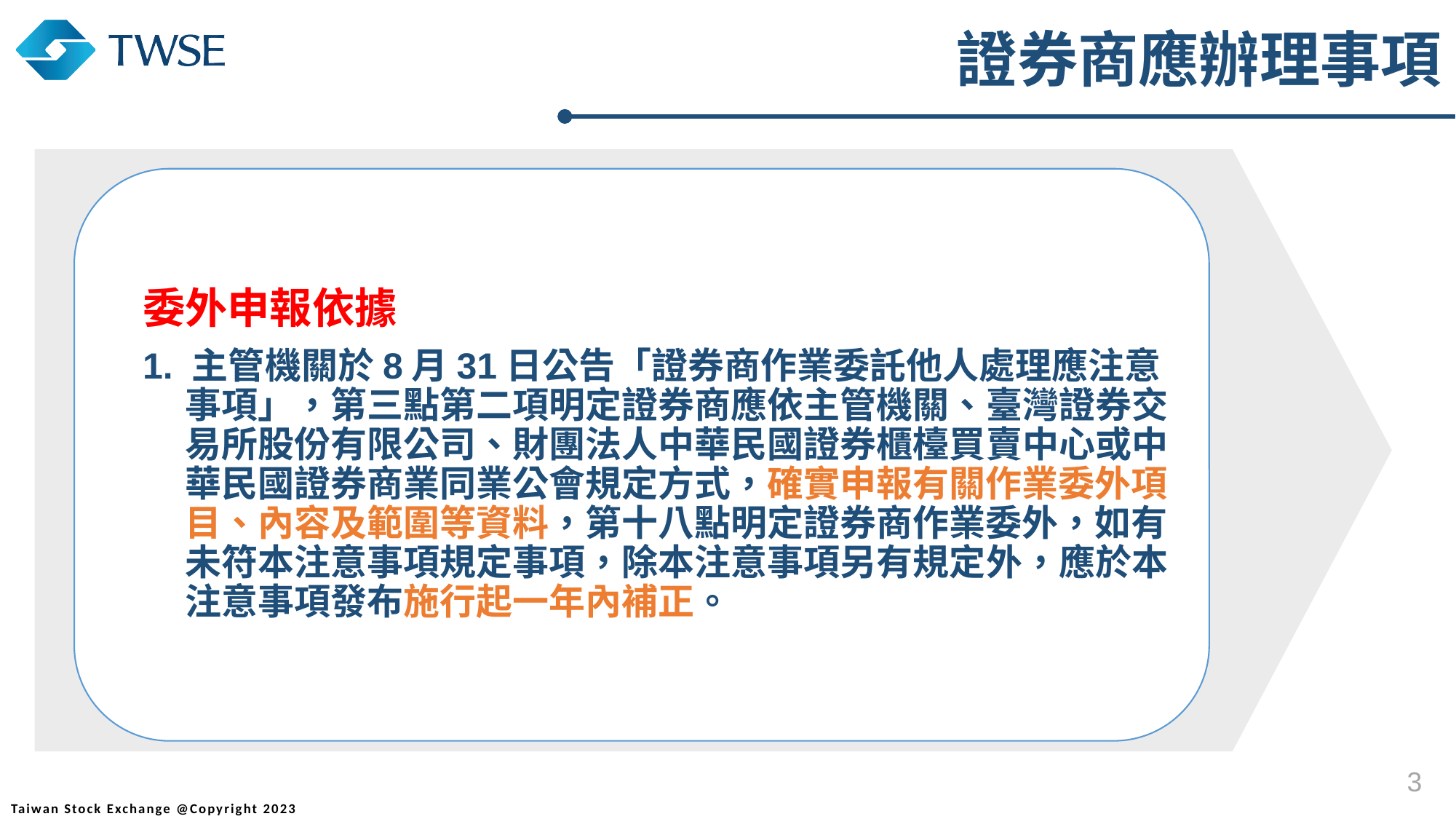

證券商應辦理事項

委外申報依據
1. 主管機關於8月31日公告「證券商作業委託他人處理應注意事項」，第三點第二項明定證券商應依主管機關、臺灣證券交易所股份有限公司、財團法人中華民國證券櫃檯買賣中心或中華民國證券商業同業公會規定方式，確實申報有關作業委外項目、內容及範圍等資料，第十八點明定證券商作業委外，如有未符本注意事項規定事項，除本注意事項另有規定外，應於本注意事項發布施行起一年內補正。
3